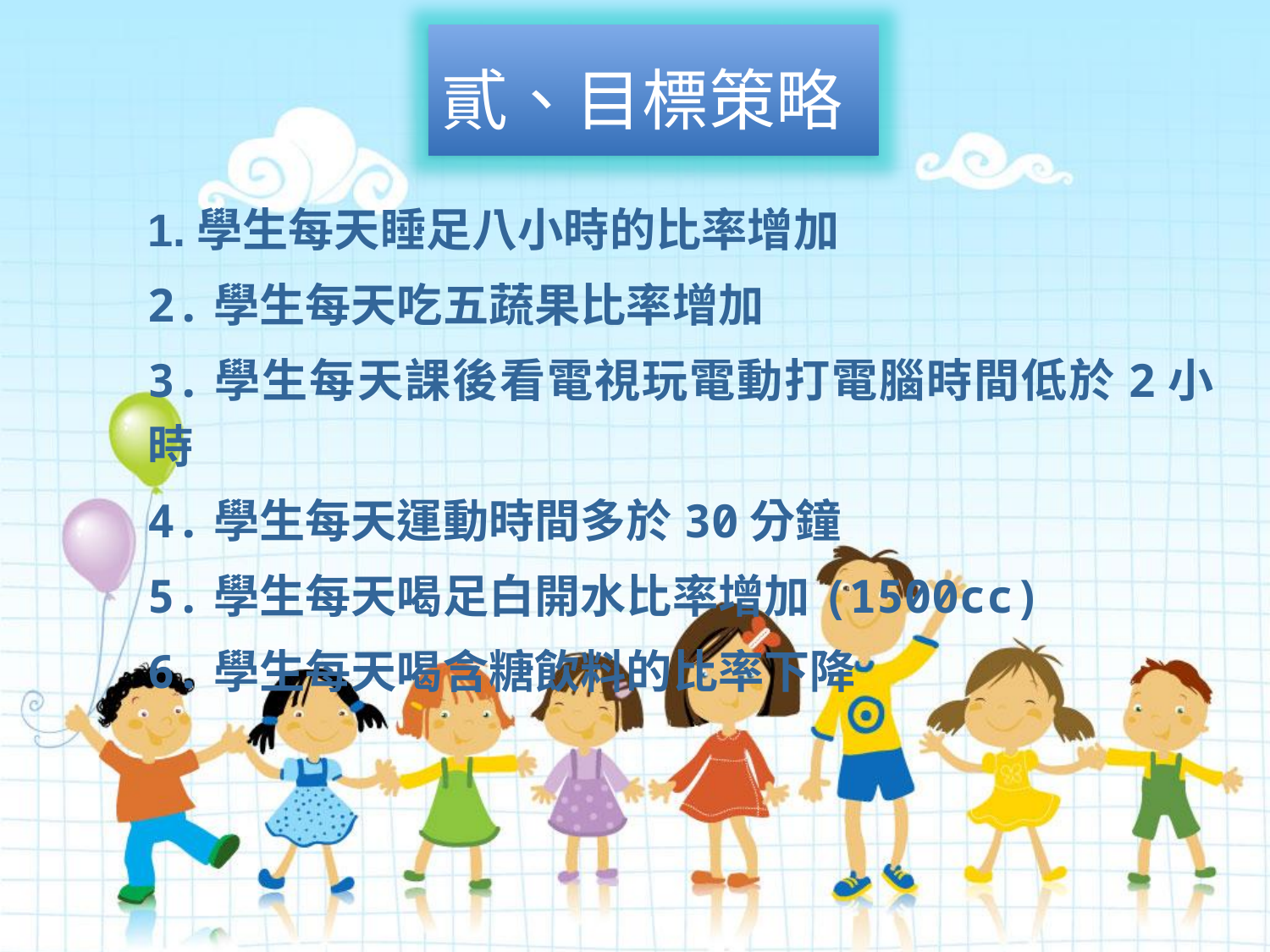

貳、目標策略
1.學生每天睡足八小時的比率增加
2.學生每天吃五蔬果比率增加
3.學生每天課後看電視玩電動打電腦時間低於2小時
4.學生每天運動時間多於30分鐘
5.學生每天喝足白開水比率增加(1500cc)
6.學生每天喝含糖飲料的比率下降